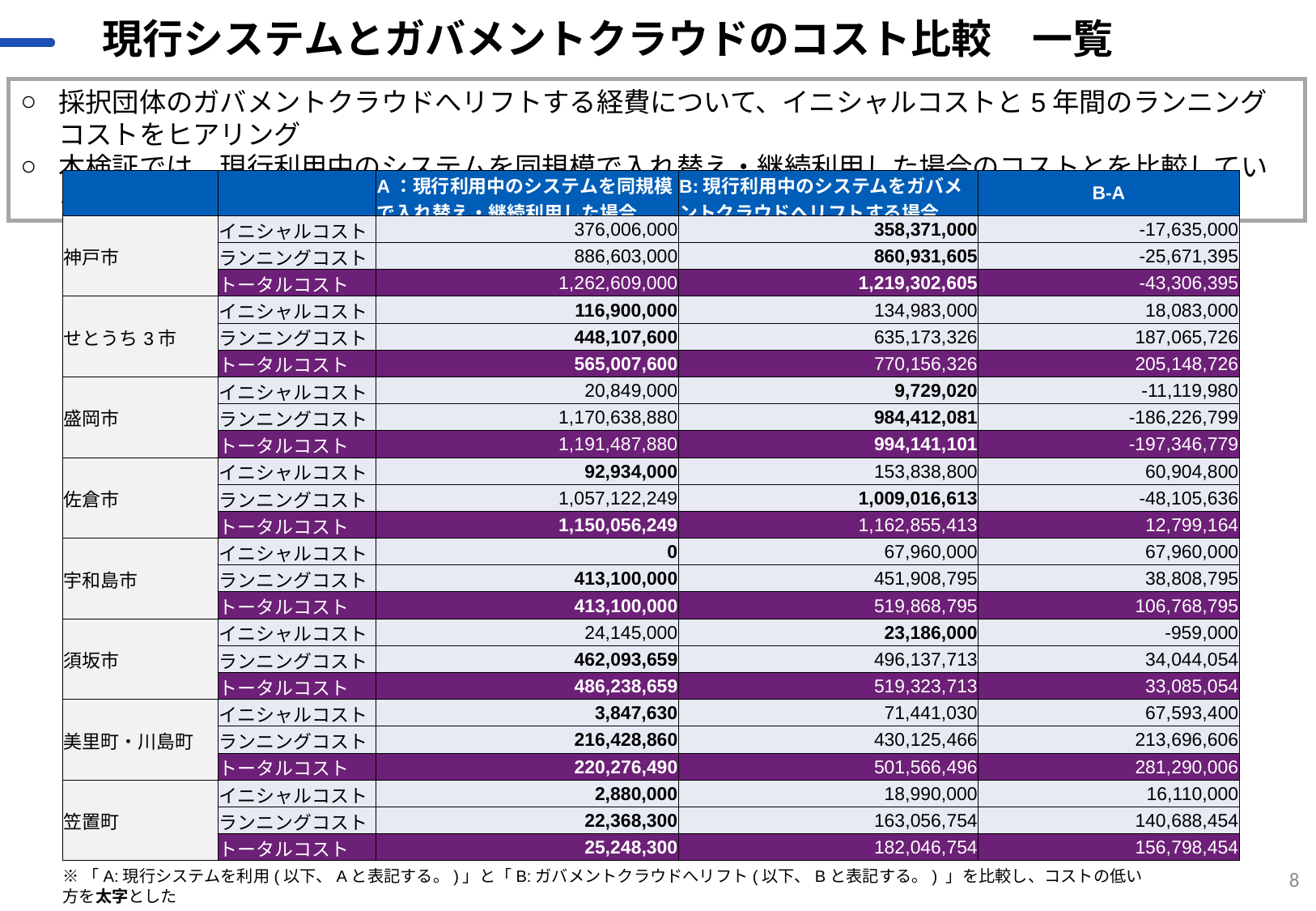

# 現行システムとガバメントクラウドのコスト比較　一覧
採択団体のガバメントクラウドへリフトする経費について、イニシャルコストと5年間のランニングコストをヒアリング
本検証では、現行利用中のシステムを同規模で入れ替え・継続利用した場合のコストとを比較している
|  |  | A：現行利用中のシステムを同規模で入れ替え・継続利用した場合 | B:現行利用中のシステムをガバメントクラウドへリフトする場合 | B-A |
| --- | --- | --- | --- | --- |
| 神戸市 | イニシャルコスト | 376,006,000 | 358,371,000 | -17,635,000 |
|  | ランニングコスト | 886,603,000 | 860,931,605 | -25,671,395 |
|  | トータルコスト | 1,262,609,000 | 1,219,302,605 | -43,306,395 |
| せとうち3市 | イニシャルコスト | 116,900,000 | 134,983,000 | 18,083,000 |
|  | ランニングコスト | 448,107,600 | 635,173,326 | 187,065,726 |
|  | トータルコスト | 565,007,600 | 770,156,326 | 205,148,726 |
| 盛岡市 | イニシャルコスト | 20,849,000 | 9,729,020 | -11,119,980 |
|  | ランニングコスト | 1,170,638,880 | 984,412,081 | -186,226,799 |
|  | トータルコスト | 1,191,487,880 | 994,141,101 | -197,346,779 |
| 佐倉市 | イニシャルコスト | 92,934,000 | 153,838,800 | 60,904,800 |
|  | ランニングコスト | 1,057,122,249 | 1,009,016,613 | -48,105,636 |
|  | トータルコスト | 1,150,056,249 | 1,162,855,413 | 12,799,164 |
| 宇和島市 | イニシャルコスト | 0 | 67,960,000 | 67,960,000 |
|  | ランニングコスト | 413,100,000 | 451,908,795 | 38,808,795 |
|  | トータルコスト | 413,100,000 | 519,868,795 | 106,768,795 |
| 須坂市 | イニシャルコスト | 24,145,000 | 23,186,000 | -959,000 |
|  | ランニングコスト | 462,093,659 | 496,137,713 | 34,044,054 |
|  | トータルコスト | 486,238,659 | 519,323,713 | 33,085,054 |
| 美里町・川島町 | イニシャルコスト | 3,847,630 | 71,441,030 | 67,593,400 |
|  | ランニングコスト | 216,428,860 | 430,125,466 | 213,696,606 |
|  | トータルコスト | 220,276,490 | 501,566,496 | 281,290,006 |
| 笠置町 | イニシャルコスト | 2,880,000 | 18,990,000 | 16,110,000 |
|  | ランニングコスト | 22,368,300 | 163,056,754 | 140,688,454 |
|  | トータルコスト | 25,248,300 | 182,046,754 | 156,798,454 |
8
※「A:現行システムを利用(以下、Aと表記する。)」と「B:ガバメントクラウドへリフト(以下、Bと表記する。) 」を比較し、コストの低い方を太字とした